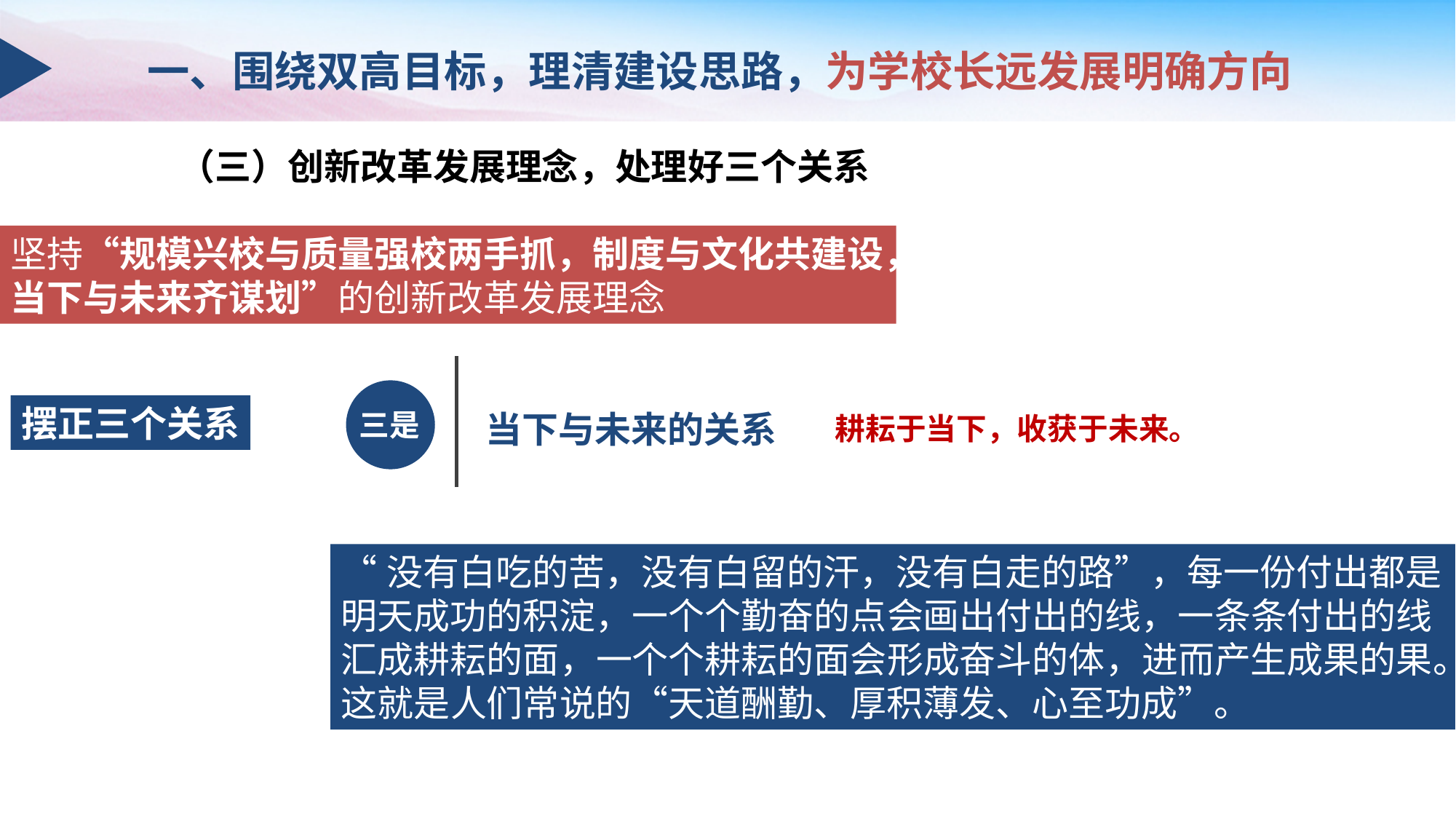

一、围绕双高目标，理清建设思路，为学校长远发展明确方向
 （三）创新改革发展理念，处理好三个关系
坚持“规模兴校与质量强校两手抓，制度与文化共建设，当下与未来齐谋划”的创新改革发展理念

摆正三个关系
三是
当下与未来的关系
耕耘于当下，收获于未来。
“没有白吃的苦，没有白留的汗，没有白走的路”，每一份付出都是明天成功的积淀，一个个勤奋的点会画出付出的线，一条条付出的线汇成耕耘的面，一个个耕耘的面会形成奋斗的体，进而产生成果的果。这就是人们常说的“天道酬勤、厚积薄发、心至功成”。